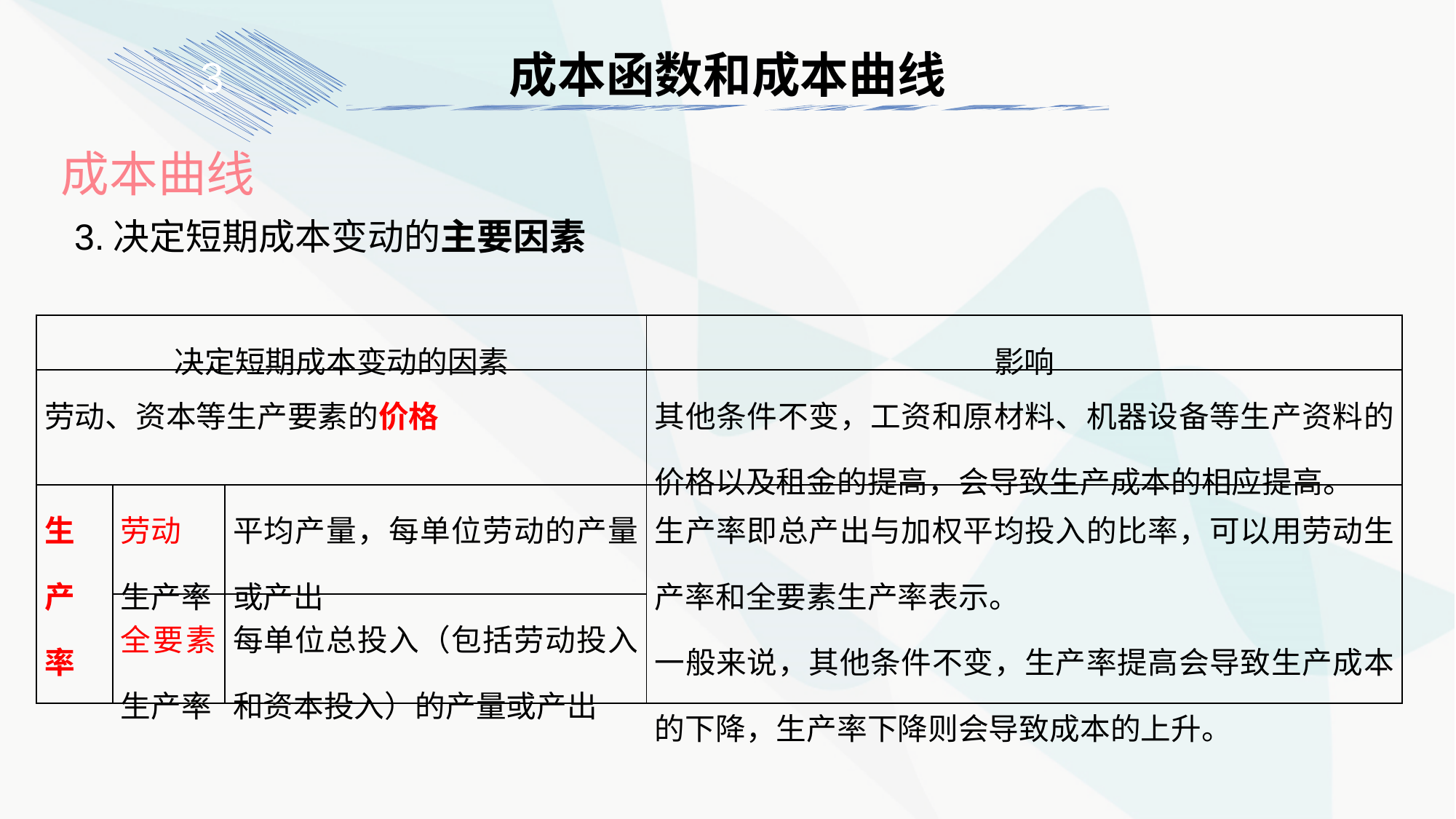

成本函数和成本曲线
3
成本曲线
 3.决定短期成本变动的主要因素
| 决定短期成本变动的因素 |  |  | 影响 |
| --- | --- | --- | --- |
| 劳动、资本等生产要素的价格 |  |  | 其他条件不变，工资和原材料、机器设备等生产资料的价格以及租金的提高，会导致生产成本的相应提高。 |
| 生 产 率 | 劳动 生产率 | 平均产量，每单位劳动的产量或产出 | 生产率即总产出与加权平均投入的比率，可以用劳动生产率和全要素生产率表示。 一般来说，其他条件不变，生产率提高会导致生产成本的下降，生产率下降则会导致成本的上升。 |
|  | 全要素生产率 | 每单位总投入（包括劳动投入和资本投入）的产量或产出 |  |